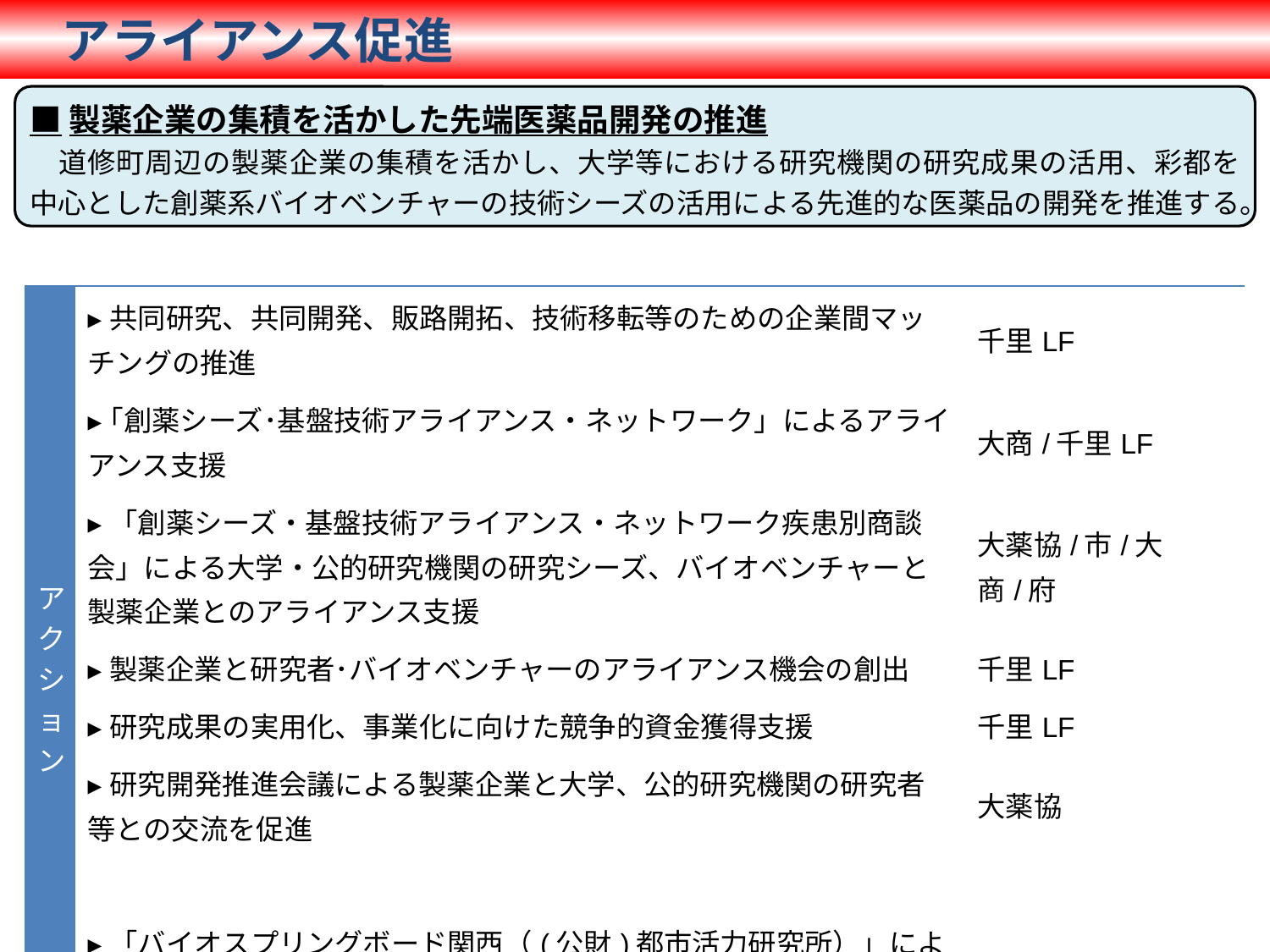

アライアンス促進
■製薬企業の集積を活かした先端医薬品開発の推進
　道修町周辺の製薬企業の集積を活かし、大学等における研究機関の研究成果の活用、彩都を中心とした創薬系バイオベンチャーの技術シーズの活用による先進的な医薬品の開発を推進する。
| アクション | ▸共同研究、共同開発、販路開拓、技術移転等のための企業間マッチングの推進 | 千里LF |
| --- | --- | --- |
|  | ▸｢創薬シーズ･基盤技術アライアンス・ネットワーク」によるアライアンス支援 | 大商/千里LF |
|  | ▸「創薬シーズ・基盤技術アライアンス・ネットワーク疾患別商談会」による大学・公的研究機関の研究シーズ、バイオベンチャーと製薬企業とのアライアンス支援 | 大薬協/市/大商/府 |
|  | ▸製薬企業と研究者･バイオベンチャーのアライアンス機会の創出 | 千里LF |
|  | ▸研究成果の実用化、事業化に向けた競争的資金獲得支援 | 千里LF |
|  | ▸研究開発推進会議による製薬企業と大学、公的研究機関の研究者等との交流を促進 | 大薬協 |
|  | ▸「バイオスプリングボード関西（(公財)都市活力研究所）」による大学、公的研究機関における創薬シーズ研究の促進支援 | 大薬協 |